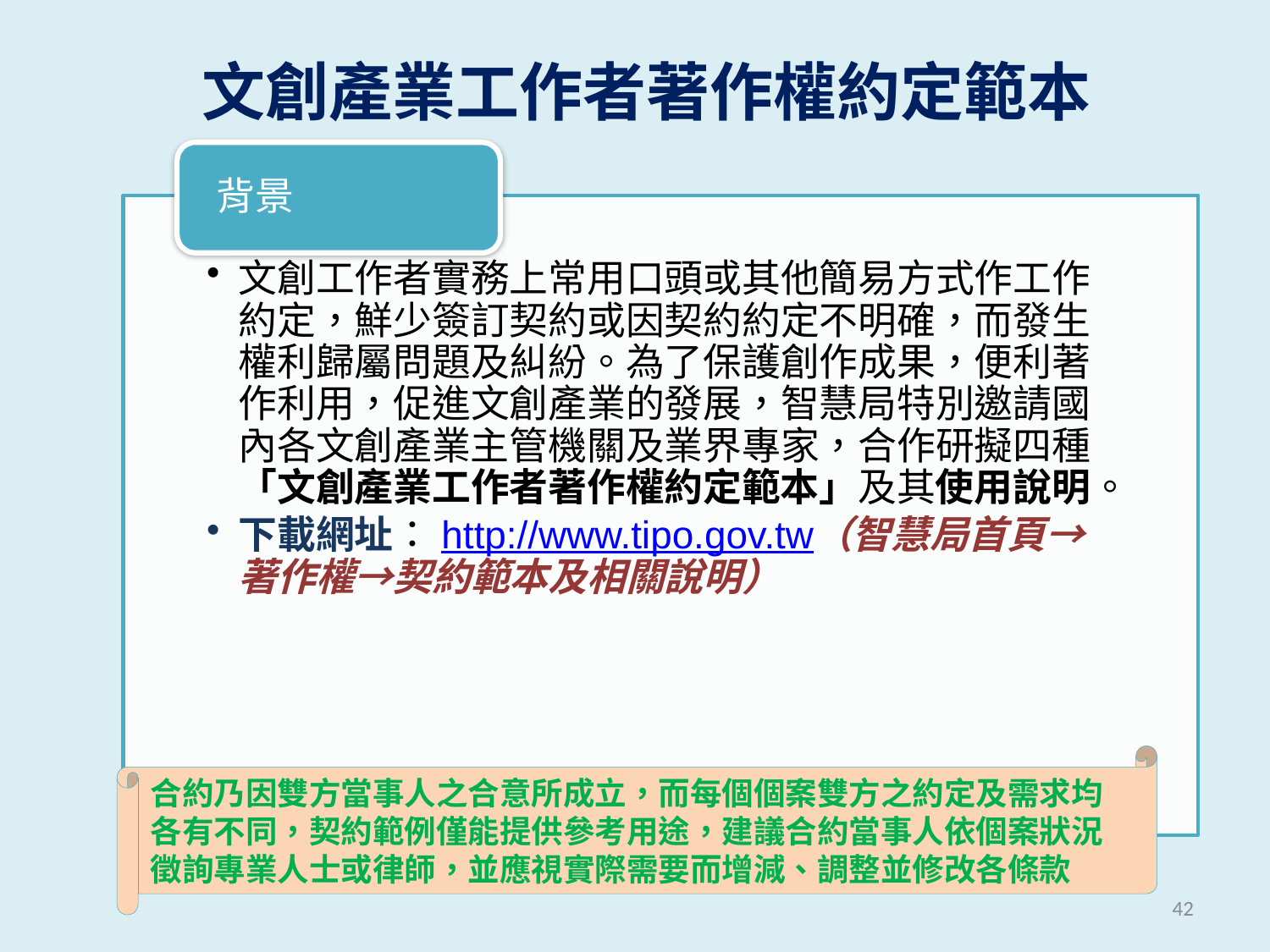

文創產業工作者著作權約定範本
文創工作者實務上常用口頭或其他簡易方式作工作約定，鮮少簽訂契約或因契約約定不明確，而發生權利歸屬問題及糾紛。為了保護創作成果，便利著作利用，促進文創產業的發展，智慧局特別邀請國內各文創產業主管機關及業界專家，合作研擬四種「文創產業工作者著作權約定範本」及其使用說明。
下載網址：http://www.tipo.gov.tw（智慧局首頁→著作權→契約範本及相關說明）
背景
合約乃因雙方當事人之合意所成立，而每個個案雙方之約定及需求均各有不同，契約範例僅能提供參考用途，建議合約當事人依個案狀況徵詢專業人士或律師，並應視實際需要而增減、調整並修改各條款
42